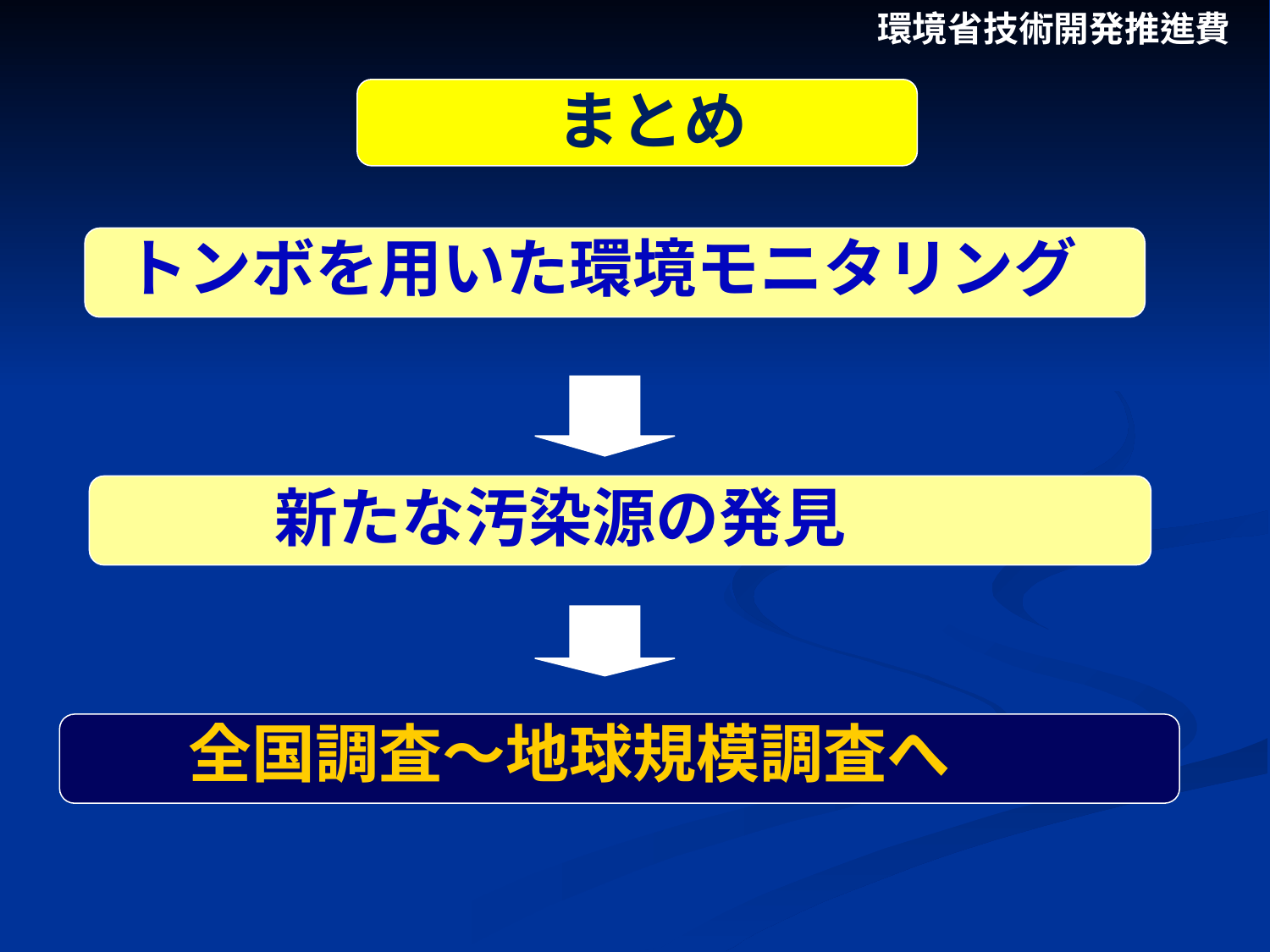

環境省技術開発推進費

まとめ

トンボを用いた環境モニタリング

新たな汚染源の発見

全国調査～地球規模調査へ